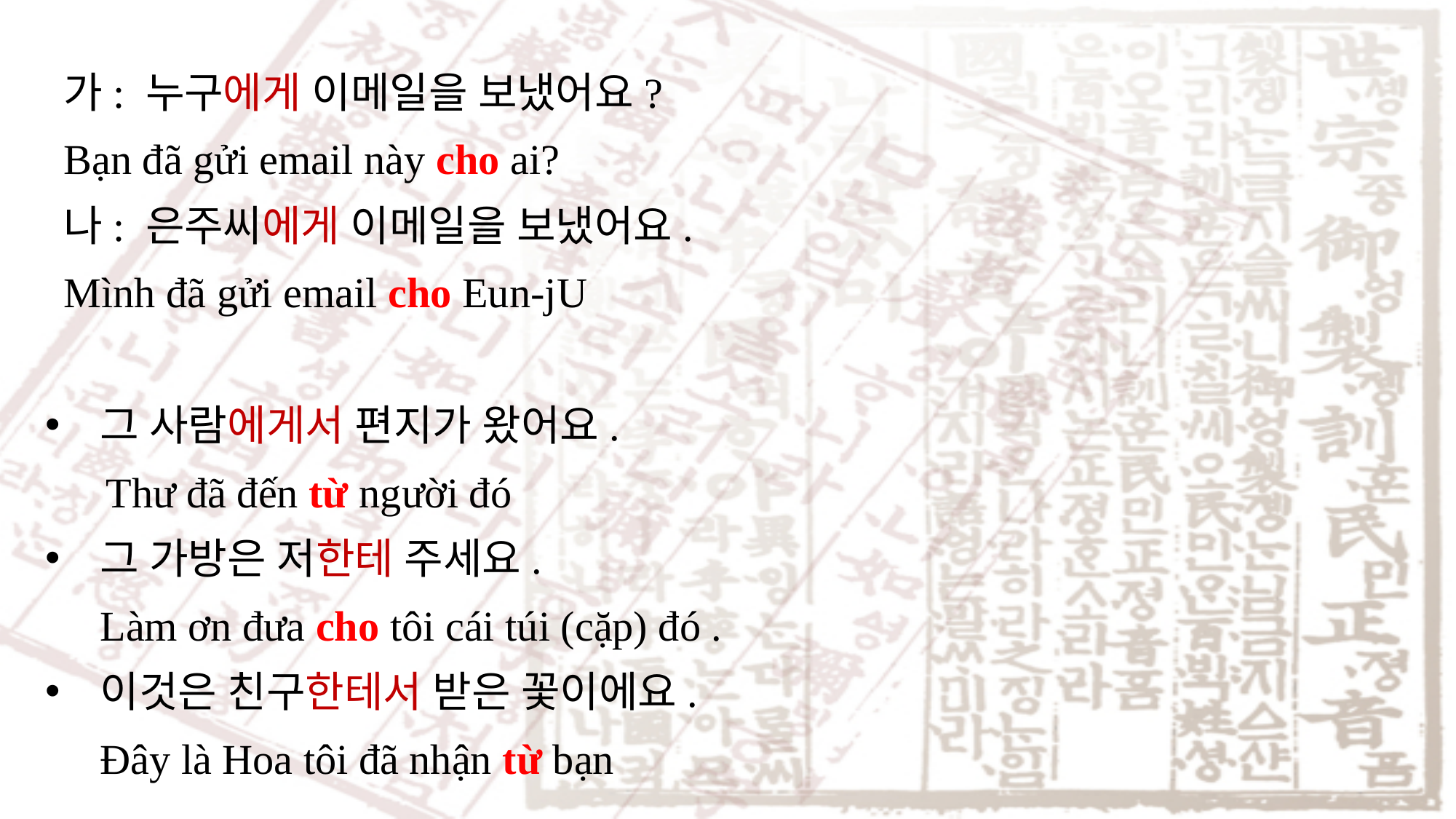

가: 누구에게 이메일을 보냈어요?
Bạn đã gửi email này cho ai?
나: 은주씨에게 이메일을 보냈어요.
Mình đã gửi email cho Eun-jU

그 사람에게서 편지가 왔어요.
    Thư đã đến từ người đó
그 가방은 저한테 주세요.
Làm ơn đưa cho tôi cái túi (cặp) đó .
이것은 친구한테서 받은 꽃이에요.
Đây là Hoa tôi đã nhận từ bạn